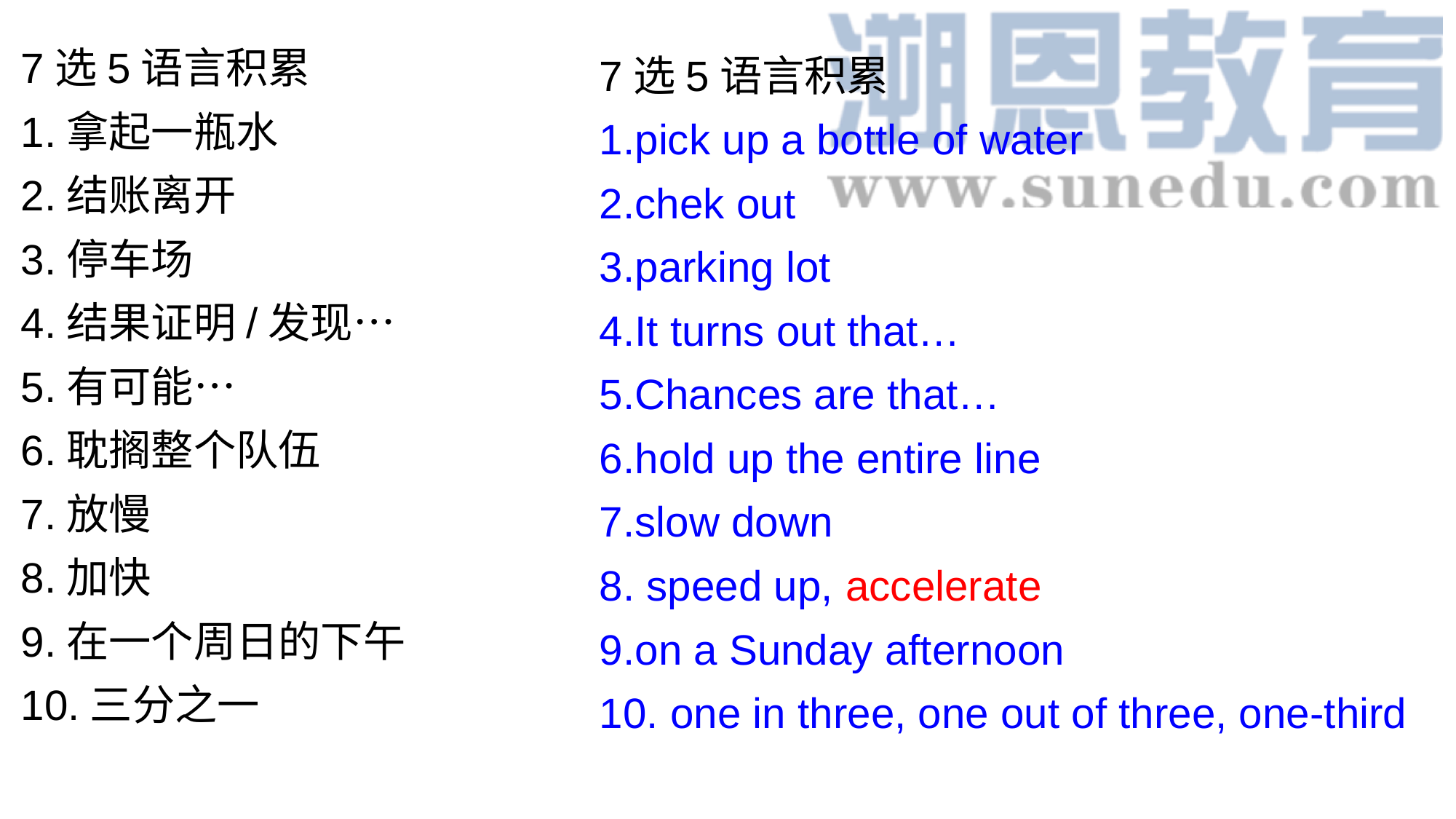

7选5语言积累
1.拿起一瓶水
2.结账离开
3.停车场
4.结果证明/发现…
5.有可能…
6.耽搁整个队伍
7.放慢
8.加快
9.在一个周日的下午
10.三分之一

7选5语言积累
1.pick up a bottle of water
2.chek out
3.parking lot
4.It turns out that…
5.Chances are that…
6.hold up the entire line
7.slow down
8. speed up, accelerate
9.on a Sunday afternoon
10. one in three, one out of three, one-third